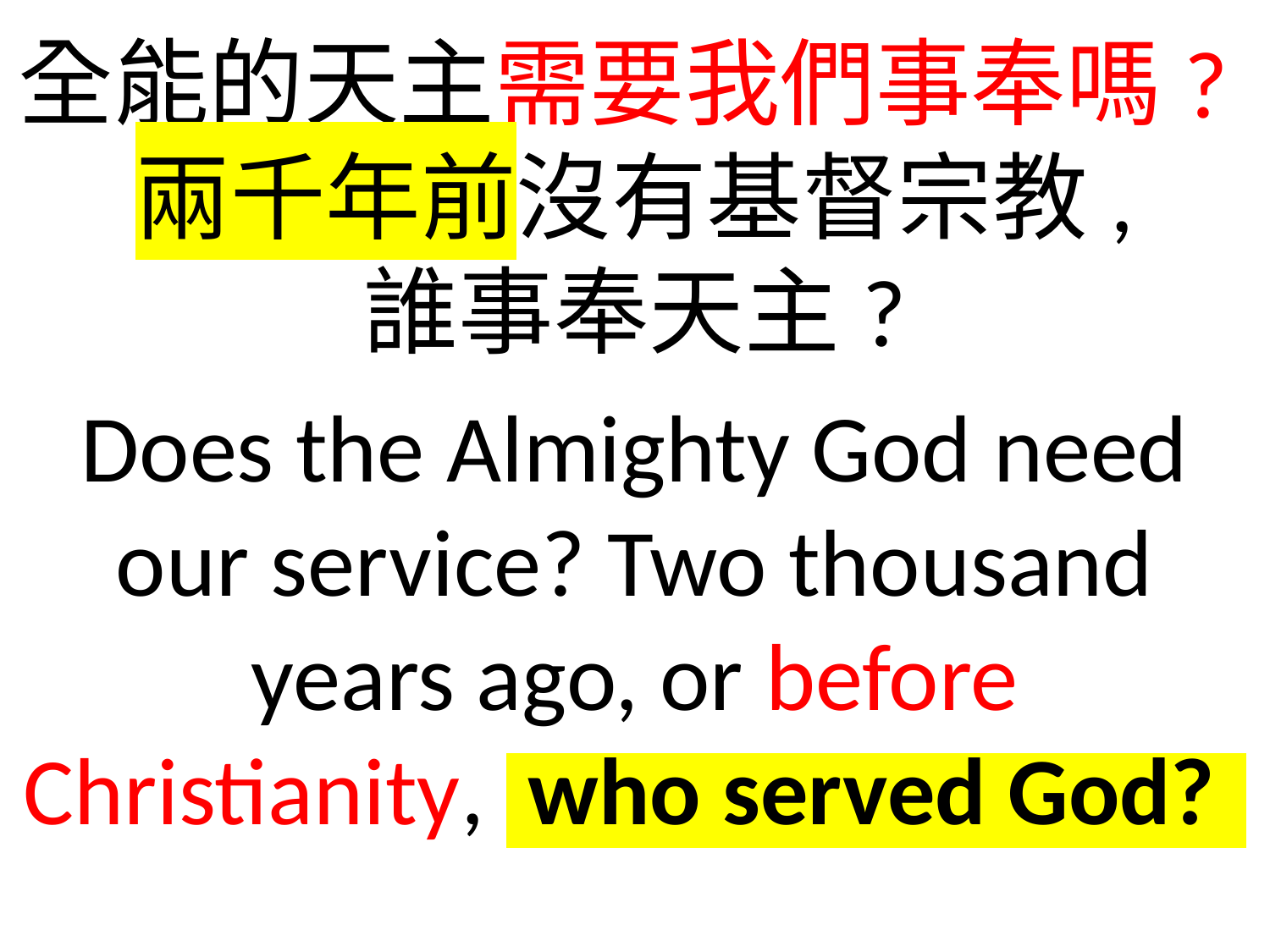

全能的天主需要我們事奉嗎?兩千年前沒有基督宗教,
誰事奉天主?
Does the Almighty God need our service? Two thousand years ago, or before Christianity, lwho served God?!